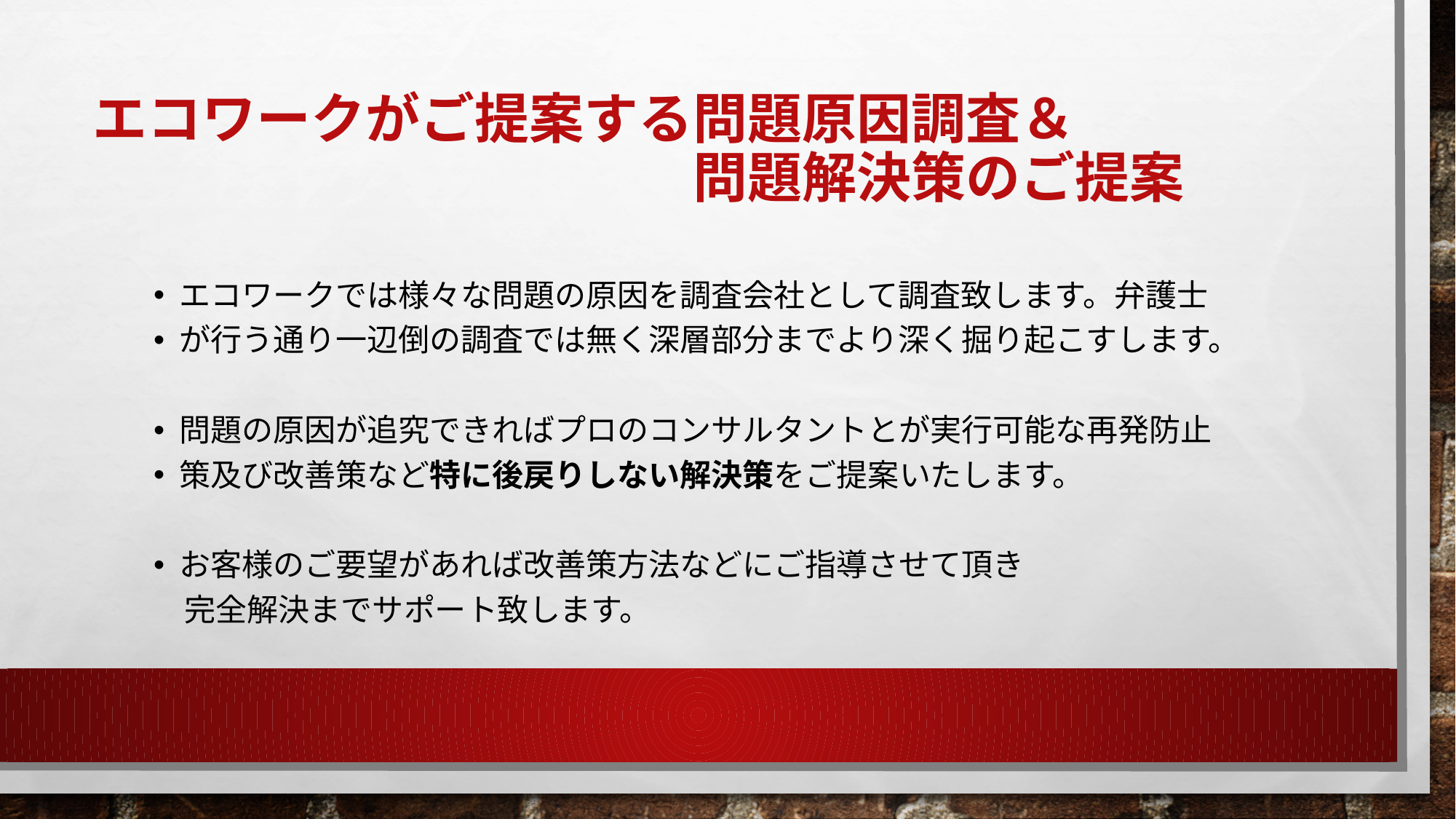

# エコワークがご提案する問題原因調査＆ 　　　　　　　　　　　問題解決策のご提案

エコワークでは様々な問題の原因を調査会社として調査致します。弁護士
が行う通り一辺倒の調査では無く深層部分までより深く掘り起こすします。

問題の原因が追究できればプロのコンサルタントとが実行可能な再発防止
策及び改善策など特に後戻りしない解決策をご提案いたします。

お客様のご要望があれば改善策方法などにご指導させて頂き
　完全解決までサポート致します。